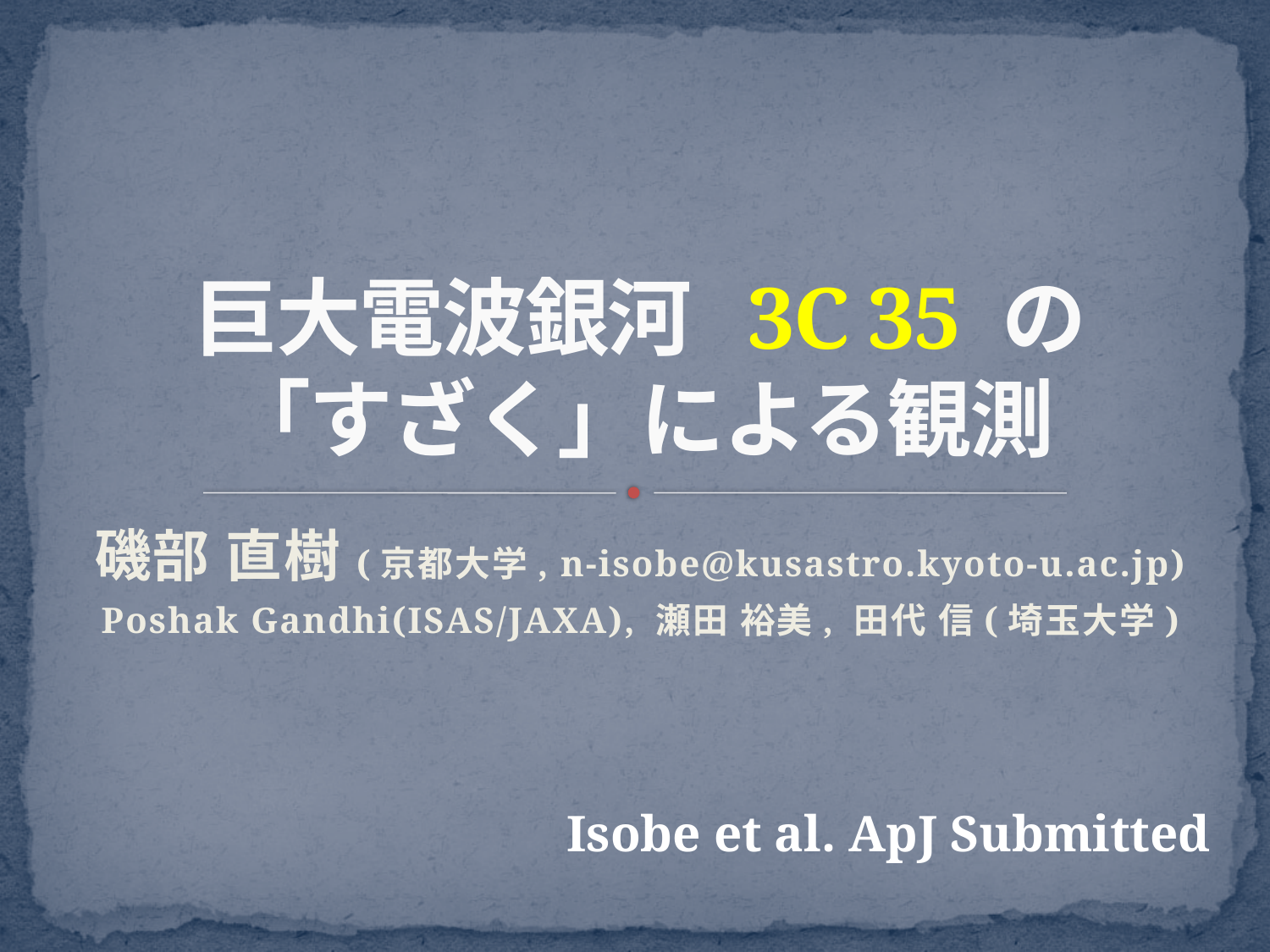

# 巨大電波銀河  3C 35 の 「すざく」による観測
磯部 直樹(京都大学, n-isobe@kusastro.kyoto-u.ac.jp)
Poshak Gandhi(ISAS/JAXA), 瀬田 裕美, 田代 信(埼玉大学)
Isobe et al. ApJ Submitted